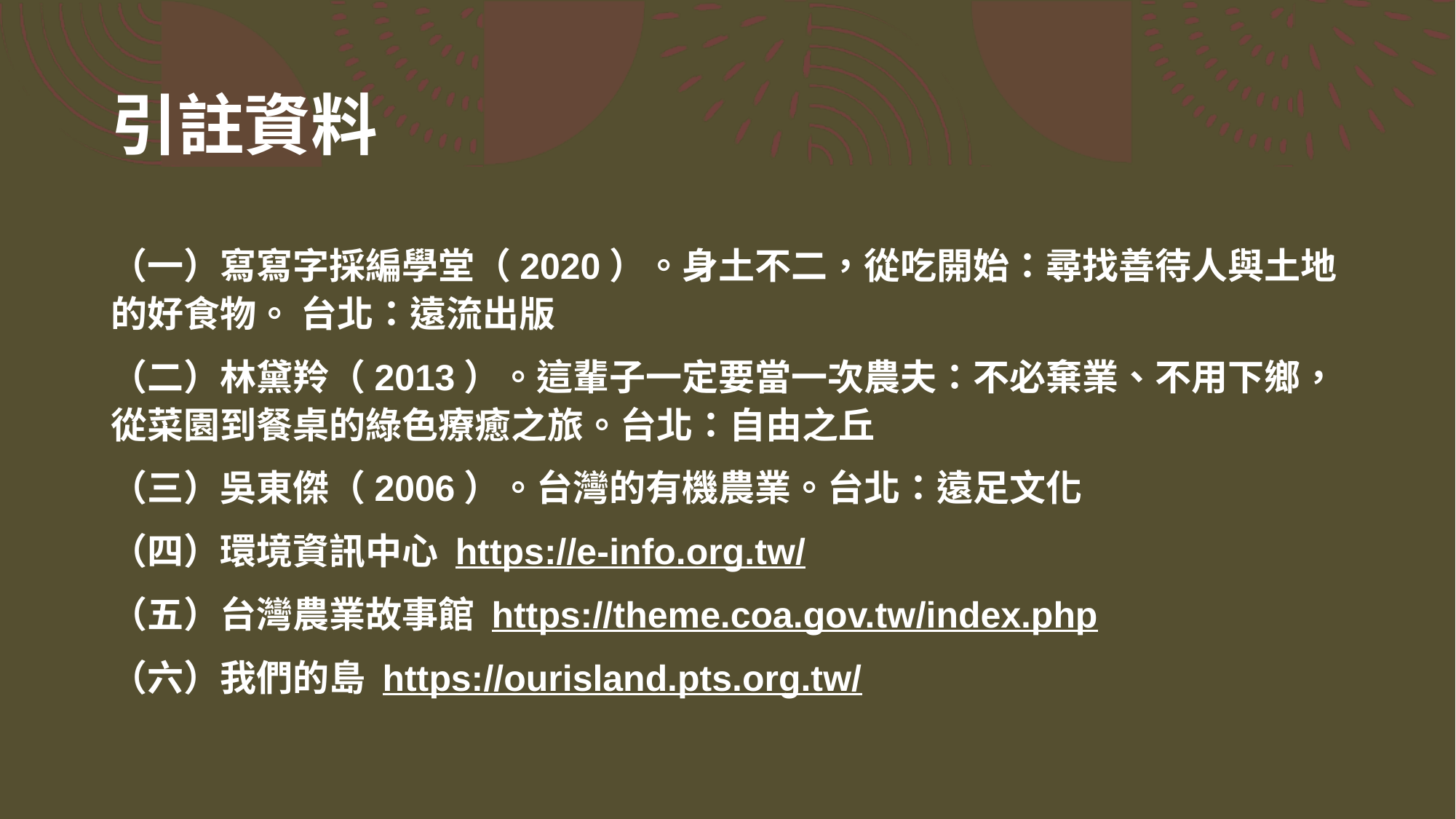

# 引註資料
（一）寫寫字採編學堂（2020）。身土不二，從吃開始：尋找善待人與土地的好食物。 台北：遠流出版
（二）林黛羚（2013）。這輩子一定要當一次農夫：不必棄業、不用下鄉，從菜園到餐桌的綠色療癒之旅。台北：自由之丘
（三）吳東傑（2006）。台灣的有機農業。台北：遠足文化
（四）環境資訊中心 https://e-info.org.tw/
（五）台灣農業故事館 https://theme.coa.gov.tw/index.php
（六）我們的島 https://ourisland.pts.org.tw/